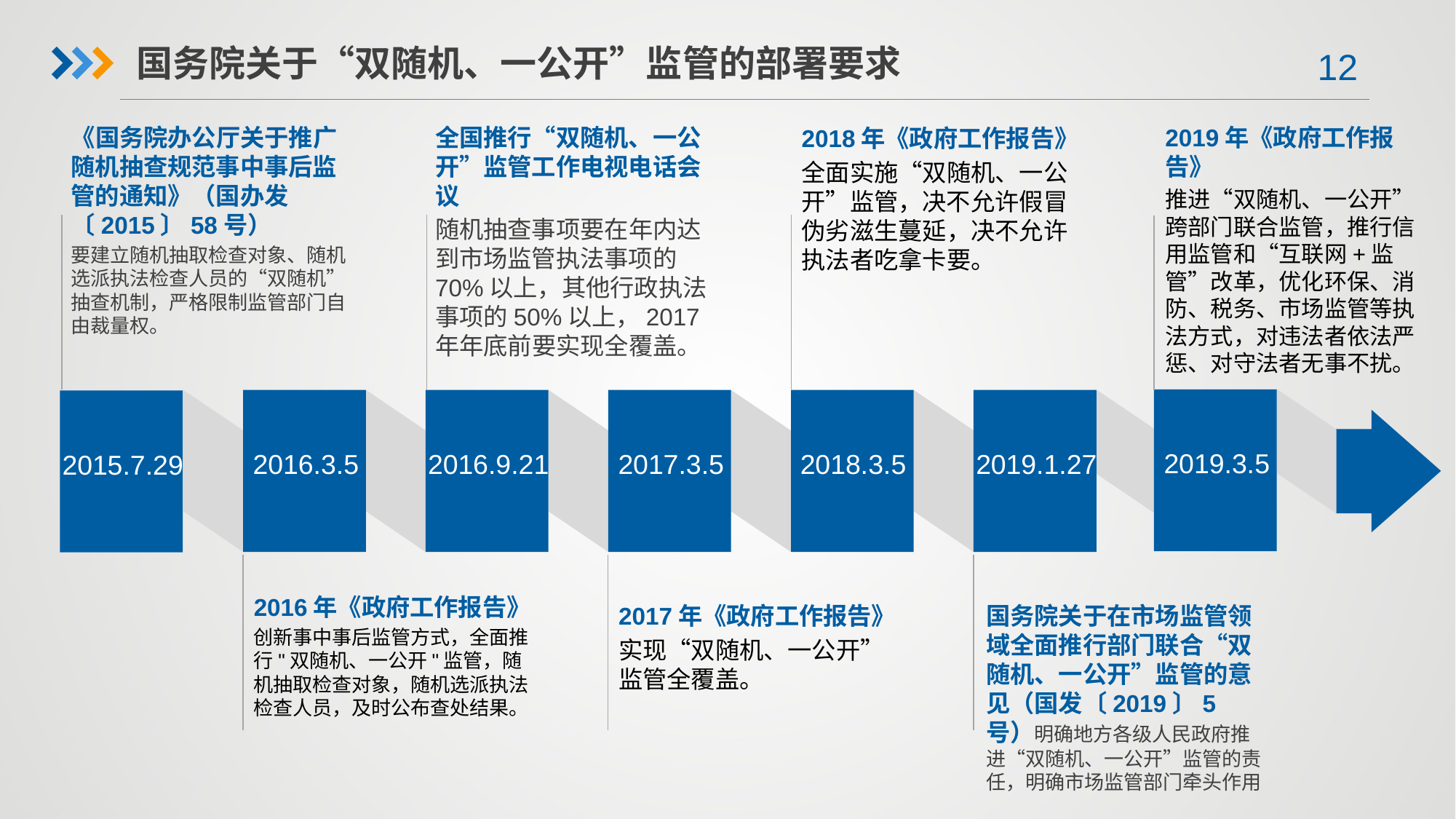

国务院关于“双随机、一公开”监管的部署要求
《国务院办公厅关于推广随机抽查规范事中事后监管的通知》（国办发〔2015〕58号）
要建立随机抽取检查对象、随机选派执法检查人员的“双随机”抽查机制，严格限制监管部门自由裁量权。
全国推行“双随机、一公开”监管工作电视电话会议
随机抽查事项要在年内达到市场监管执法事项的70%以上，其他行政执法事项的50%以上，2017年年底前要实现全覆盖。
2019年《政府工作报告》
推进“双随机、一公开”跨部门联合监管，推行信用监管和“互联网+监管”改革，优化环保、消防、税务、市场监管等执法方式，对违法者依法严惩、对守法者无事不扰。
2018年《政府工作报告》
全面实施“双随机、一公开”监管，决不允许假冒伪劣滋生蔓延，决不允许执法者吃拿卡要。

2019.3.5

2016.3.5

2016.9.21

2017.3.5

2018.3.5

2019.1.27

2015.7.29

2016年《政府工作报告》
创新事中事后监管方式，全面推行"双随机、一公开"监管，随机抽取检查对象，随机选派执法检查人员，及时公布查处结果。
2017年《政府工作报告》
实现“双随机、一公开”监管全覆盖。

国务院关于在市场监管领域全面推行部门联合“双随机、一公开”监管的意见（国发〔2019〕5号）明确地方各级人民政府推进“双随机、一公开”监管的责任，明确市场监管部门牵头作用